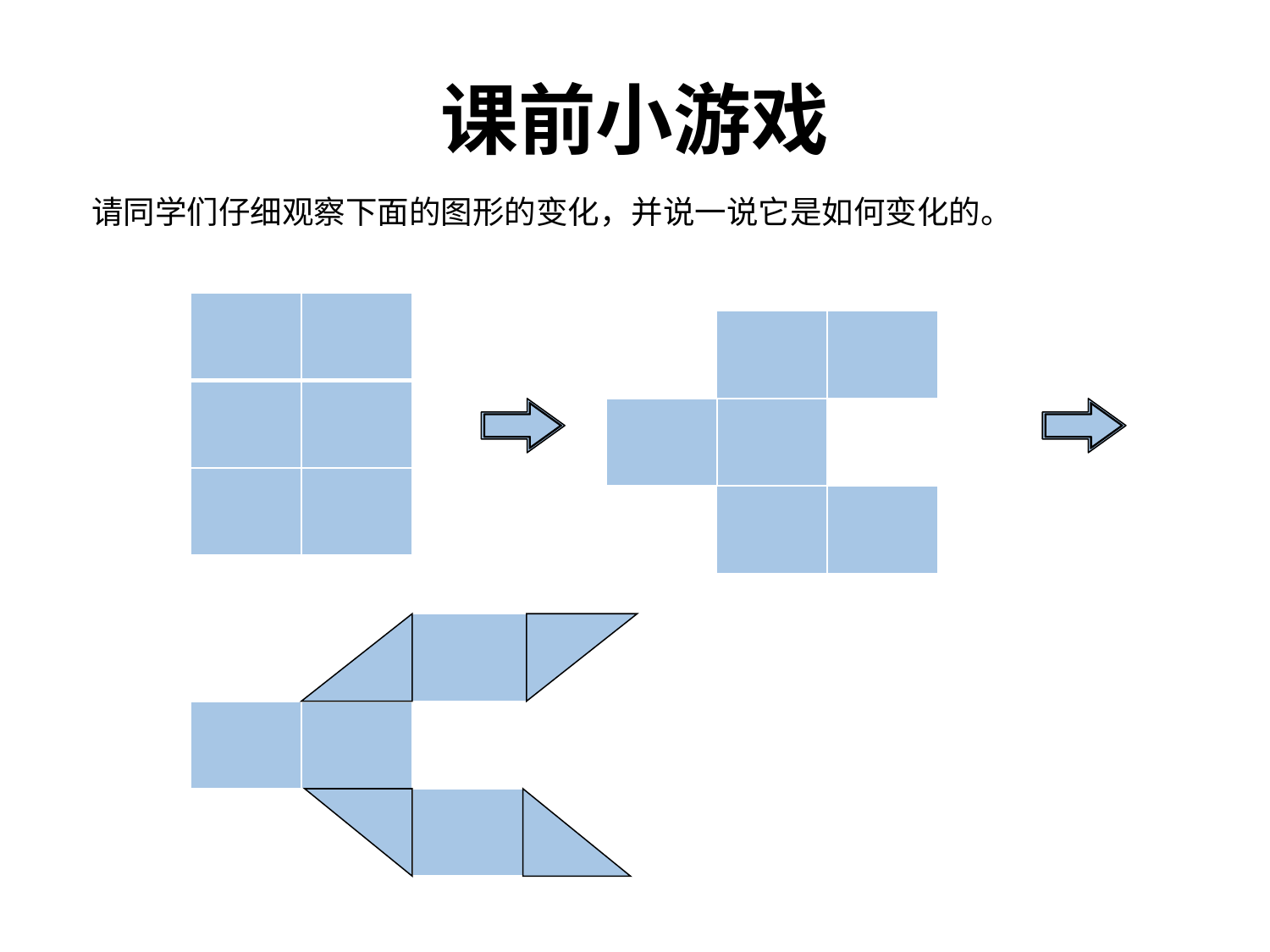

# 课前小游戏
请同学们仔细观察下面的图形的变化，并说一说它是如何变化的。

|  |  |
| --- | --- |
|  |  |
|  |  |
|  |  |
| --- | --- |

|  |  |
| --- | --- |

|  |  |
| --- | --- |

|  |
| --- |

|  |  |
| --- | --- |

|  |
| --- |